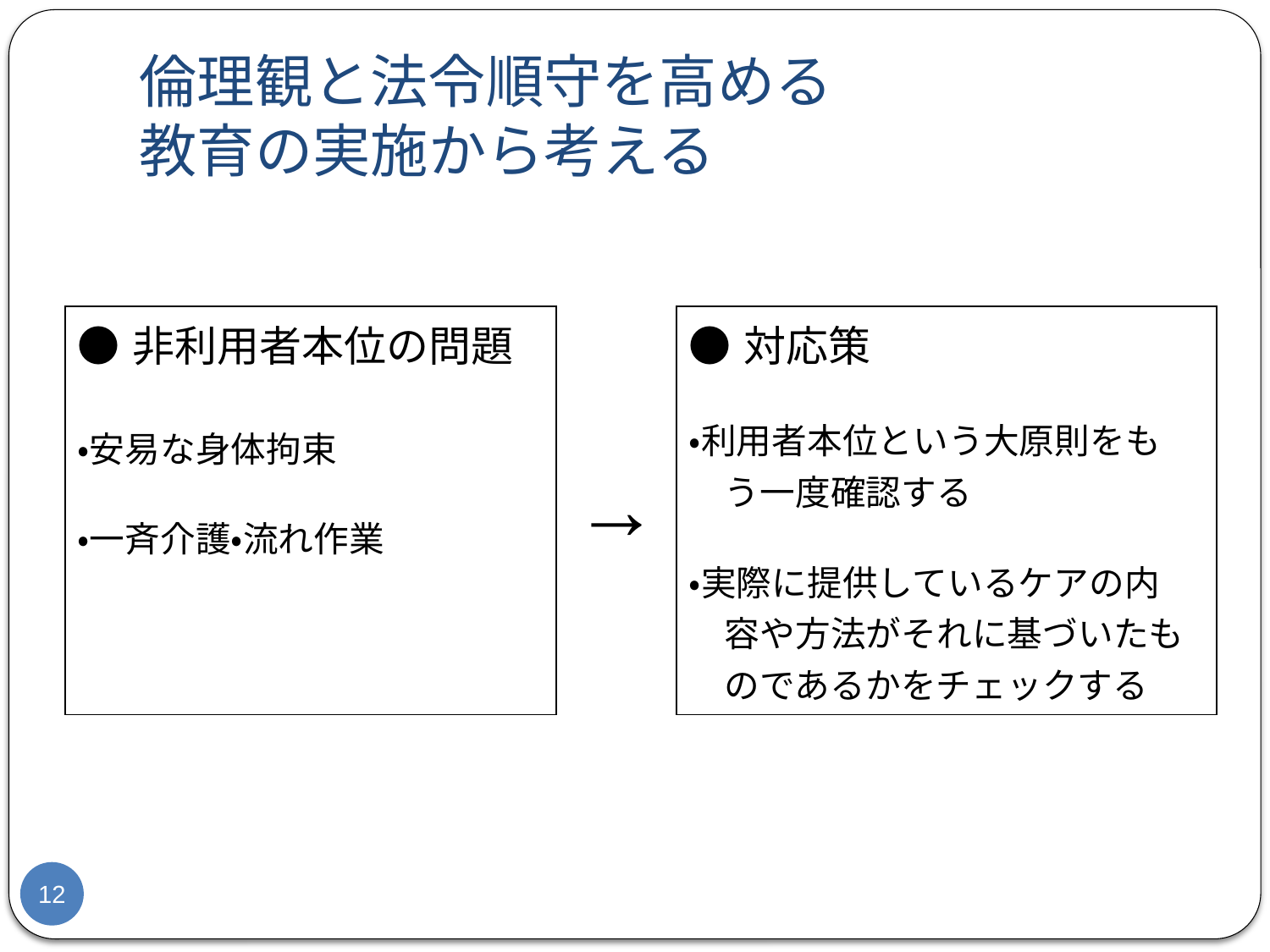

# 倫理観と法令順守を高める 教育の実施から考える
| ●非利用者本位の問題 ・安易な身体拘束 ・一斉介護・流れ作業 | → | ●対応策 ・利用者本位という大原則をも 　う一度確認する ・実際に提供しているケアの内 　容や方法がそれに基づいたも 　のであるかをチェックする |
| --- | --- | --- |
12